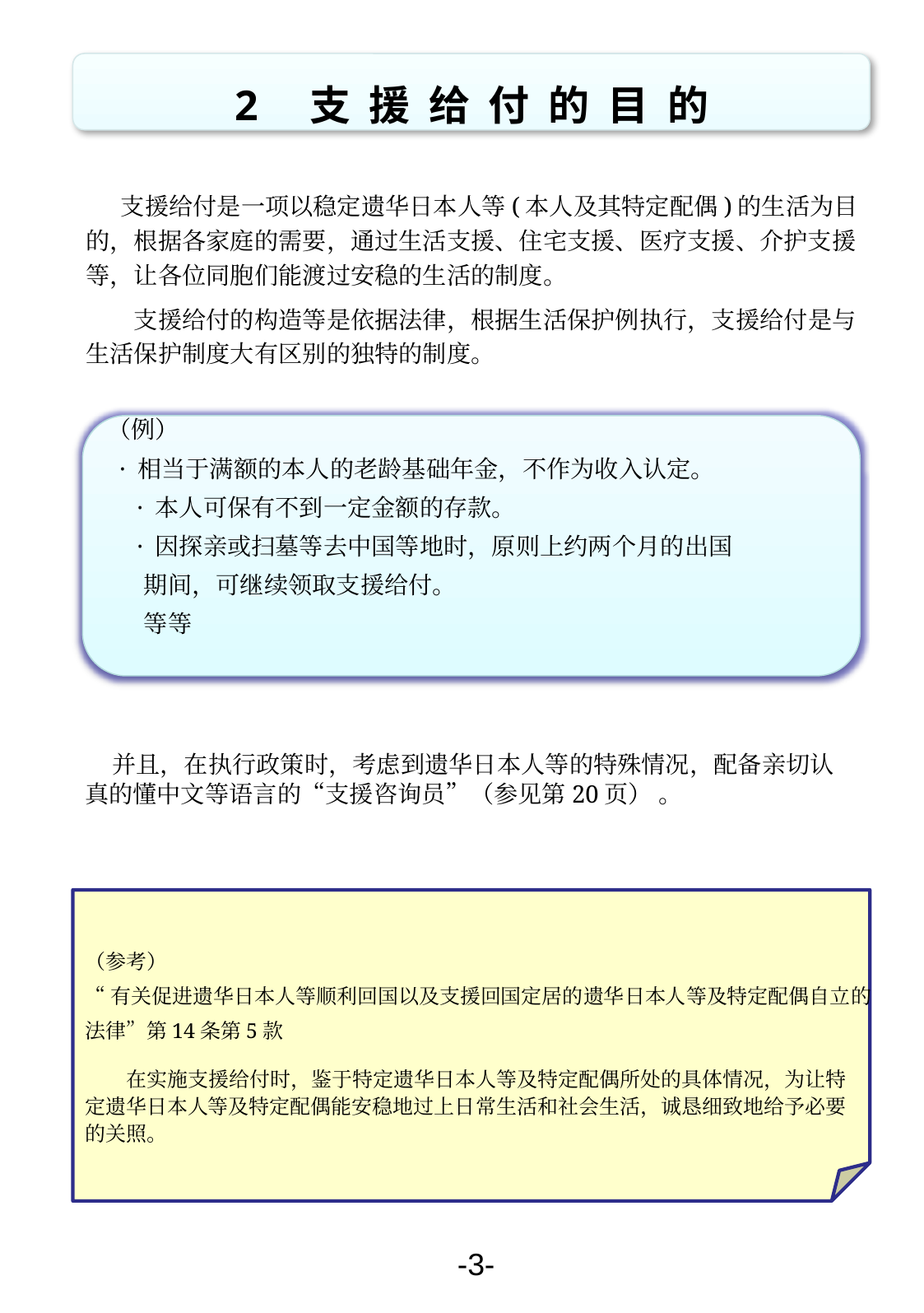

2　支  援  给  付  的  目  的
　  支援给付是一项以稳定遗华日本人等(本人及其特定配偶)的生活为目的，根据各家庭的需要，通过生活支援、住宅支援、医疗支援、介护支援等，让各位同胞们能渡过安稳的生活的制度。
　　支援给付的构造等是依据法律，根据生活保护例执行，支援给付是与生活保护制度大有区别的独特的制度。

（例）
  · 相当于满额的本人的老龄基础年金，不作为收入认定。
　· 本人可保有不到一定金额的存款。
　· 因探亲或扫墓等去中国等地时，原则上约两个月的出国
     期间，可继续领取支援给付。
     等等

    并且，在执行政策时，考虑到遗华日本人等的特殊情况，配备亲切认真的懂中文等语言的“支援咨询员”（参见第20页） 。

（参考）
“有关促进遗华日本人等顺利回国以及支援回国定居的遗华日本人等及特定配偶自立的
法律”第14条第5款

　　在实施支援给付时，鉴于特定遗华日本人等及特定配偶所处的具体情况，为让特
定遗华日本人等及特定配偶能安稳地过上日常生活和社会生活，诚恳细致地给予必要
的关照。

-3-